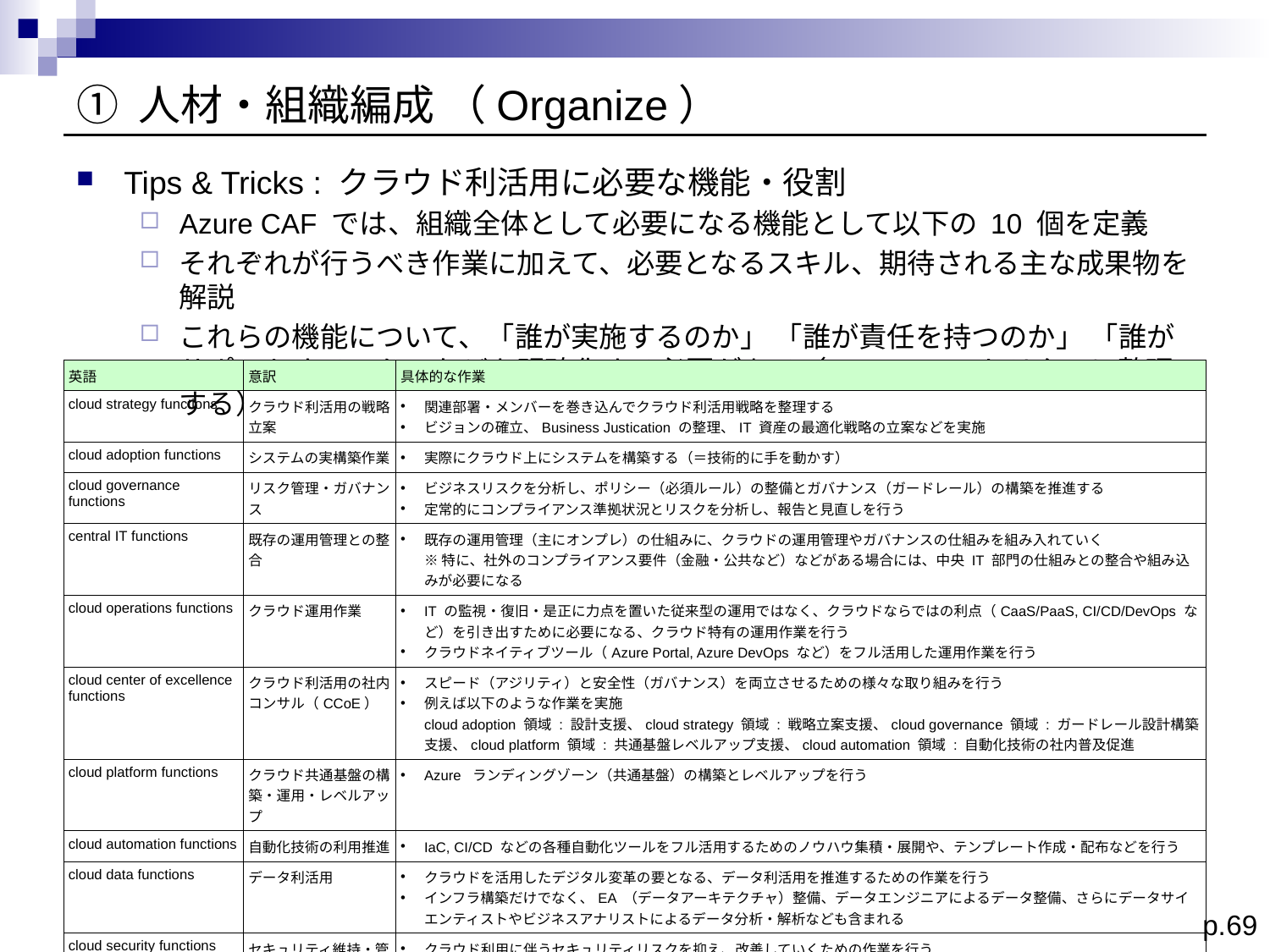

# ① 人材・組織編成 （Organize）
Tips & Tricks : クラウド利活用に必要な機能・役割
Azure CAF では、組織全体として必要になる機能として以下の 10 個を定義
それぞれが行うべき作業に加えて、必要となるスキル、期待される主な成果物を解説
これらの機能について、「誰が実施するのか」 「誰が責任を持つのか」 「誰がサポートするのか」などを明確化する必要がある（→ RACI マトリクスに整理する）
| 英語 | 意訳 | 具体的な作業 |
| --- | --- | --- |
| cloud strategy functions | クラウド利活用の戦略立案 | 関連部署・メンバーを巻き込んでクラウド利活用戦略を整理する ビジョンの確立、Business Justication の整理、IT 資産の最適化戦略の立案などを実施 |
| cloud adoption functions | システムの実構築作業 | 実際にクラウド上にシステムを構築する（＝技術的に手を動かす） |
| cloud governance functions | リスク管理・ガバナンス | ビジネスリスクを分析し、ポリシー（必須ルール）の整備とガバナンス（ガードレール）の構築を推進する 定常的にコンプライアンス準拠状況とリスクを分析し、報告と見直しを行う |
| central IT functions | 既存の運用管理との整合 | 既存の運用管理（主にオンプレ）の仕組みに、クラウドの運用管理やガバナンスの仕組みを組み入れていく ※ 特に、社外のコンプライアンス要件（金融・公共など）などがある場合には、中央 IT 部門の仕組みとの整合や組み込みが必要になる |
| cloud operations functions | クラウド運用作業 | IT の監視・復旧・是正に力点を置いた従来型の運用ではなく、クラウドならではの利点（CaaS/PaaS, CI/CD/DevOps など）を引き出すために必要になる、クラウド特有の運用作業を行う クラウドネイティブツール（Azure Portal, Azure DevOps など）をフル活用した運用作業を行う |
| cloud center of excellence functions | クラウド利活用の社内コンサル（CCoE） | スピード（アジリティ）と安全性（ガバナンス）を両立させるための様々な取り組みを行う 例えば以下のような作業を実施 cloud adoption 領域 : 設計支援、cloud strategy 領域 : 戦略立案支援、cloud governance 領域 : ガードレール設計構築支援、cloud platform 領域 : 共通基盤レベルアップ支援、cloud automation 領域 : 自動化技術の社内普及促進 |
| cloud platform functions | クラウド共通基盤の構築・運用・レベルアップ | Azure ランディングゾーン（共通基盤）の構築とレベルアップを行う |
| cloud automation functions | 自動化技術の利用推進 | IaC, CI/CD などの各種自動化ツールをフル活用するためのノウハウ集積・展開や、テンプレート作成・配布などを行う |
| cloud data functions | データ利活用 | クラウドを活用したデジタル変革の要となる、データ利活用を推進するための作業を行う インフラ構築だけでなく、EA （データアーキテクチャ）整備、データエンジニアによるデータ整備、さらにデータサイエンティストやビジネスアナリストによるデータ分析・解析なども含まれる |
| cloud security functions | セキュリティ維持・管理 | クラウド利用に伴うセキュリティリスクを抑え、改善していくための作業を行う 具体的な作業としては、 1. ポリシーや標準を決める、2. セキュリティ運用を行う、3. セキュリティアーキテクチャを構築・改善する、4. コンプライアンス管理を行う、5. 人的セキュリティ対策を行う、6. アプリケーションセキュリティや DevSecOps を推進する、7. データセキュリティ管理を行う、8. インフラ及びエンドポイントのセキュリティを管理する、9. ID, 鍵の管理を行う、10. 脅威解析・分析・洞察を行う、11. 脆弱性管理（CSPM）を行う、12. インシデント発生に備えておく |